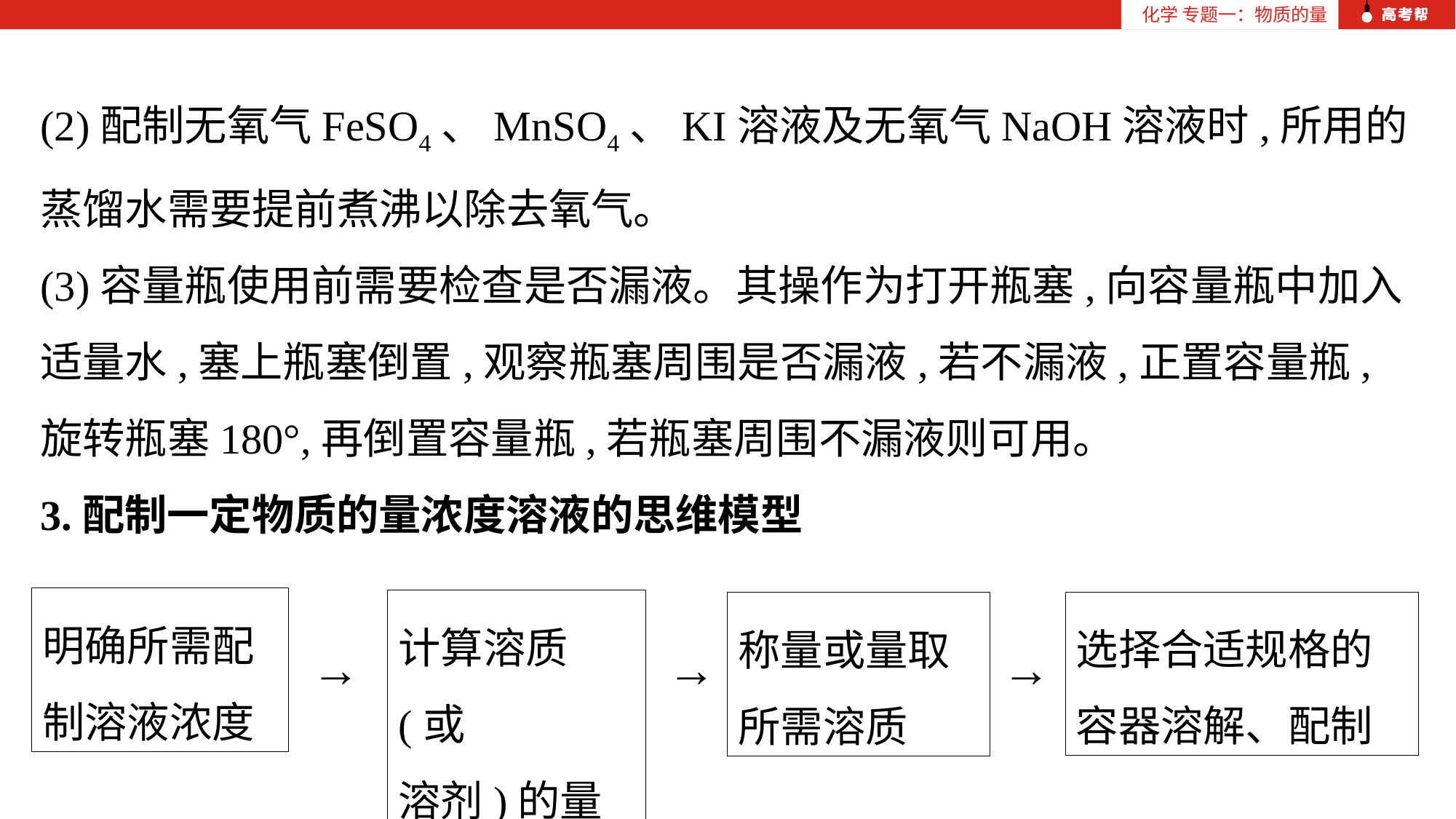

化学 专题一：物质的量
(2)配制无氧气FeSO4、MnSO4、KI溶液及无氧气NaOH溶液时,所用的蒸馏水需要提前煮沸以除去氧气。
(3)容量瓶使用前需要检查是否漏液。其操作为打开瓶塞,向容量瓶中加入适量水,塞上瓶塞倒置,观察瓶塞周围是否漏液,若不漏液,正置容量瓶,旋转瓶塞180°,再倒置容量瓶,若瓶塞周围不漏液则可用。
3.配制一定物质的量浓度溶液的思维模型
明确所需配制溶液浓度
计算溶质(或
溶剂)的量
选择合适规格的
容器溶解、配制
称量或量取所需溶质
→
→
→